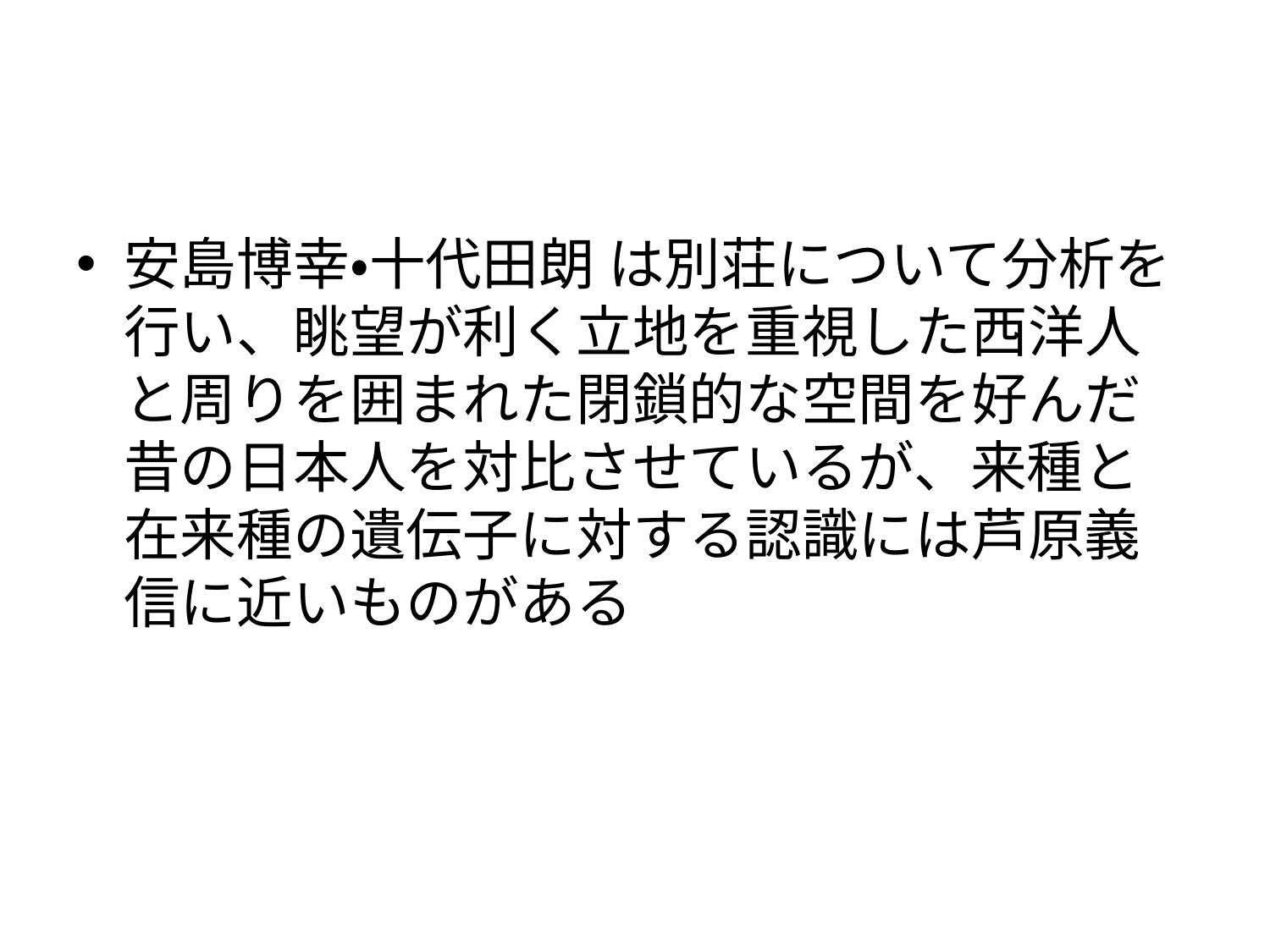

安島博幸・十代田朗 は別荘について分析を行い、眺望が利く立地を重視した西洋人と周りを囲まれた閉鎖的な空間を好んだ昔の日本人を対比させているが、来種と在来種の遺伝子に対する認識には芦原義信に近いものがある